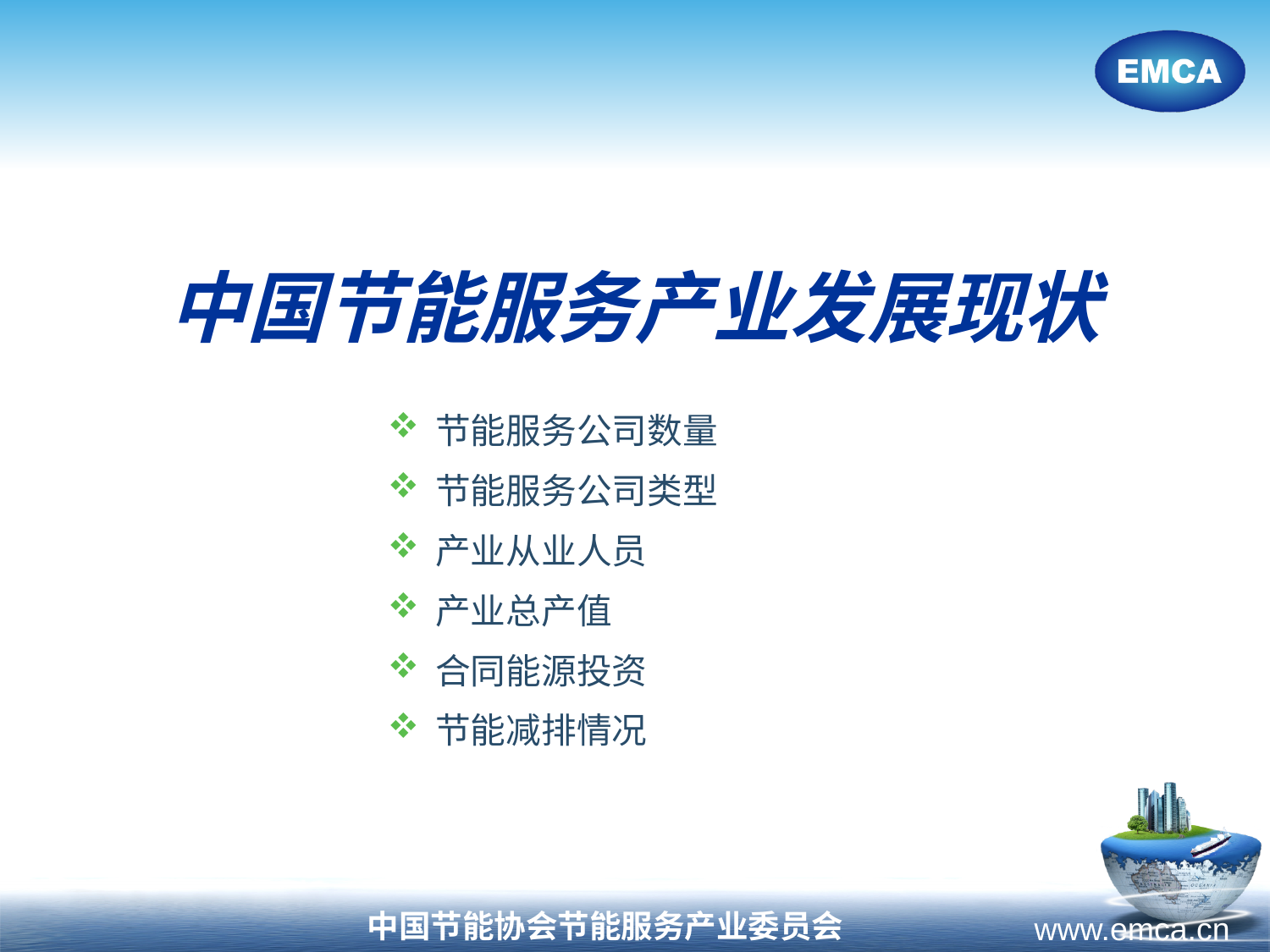

# 中国节能服务产业发展现状
节能服务公司数量
节能服务公司类型
产业从业人员
产业总产值
合同能源投资
节能减排情况